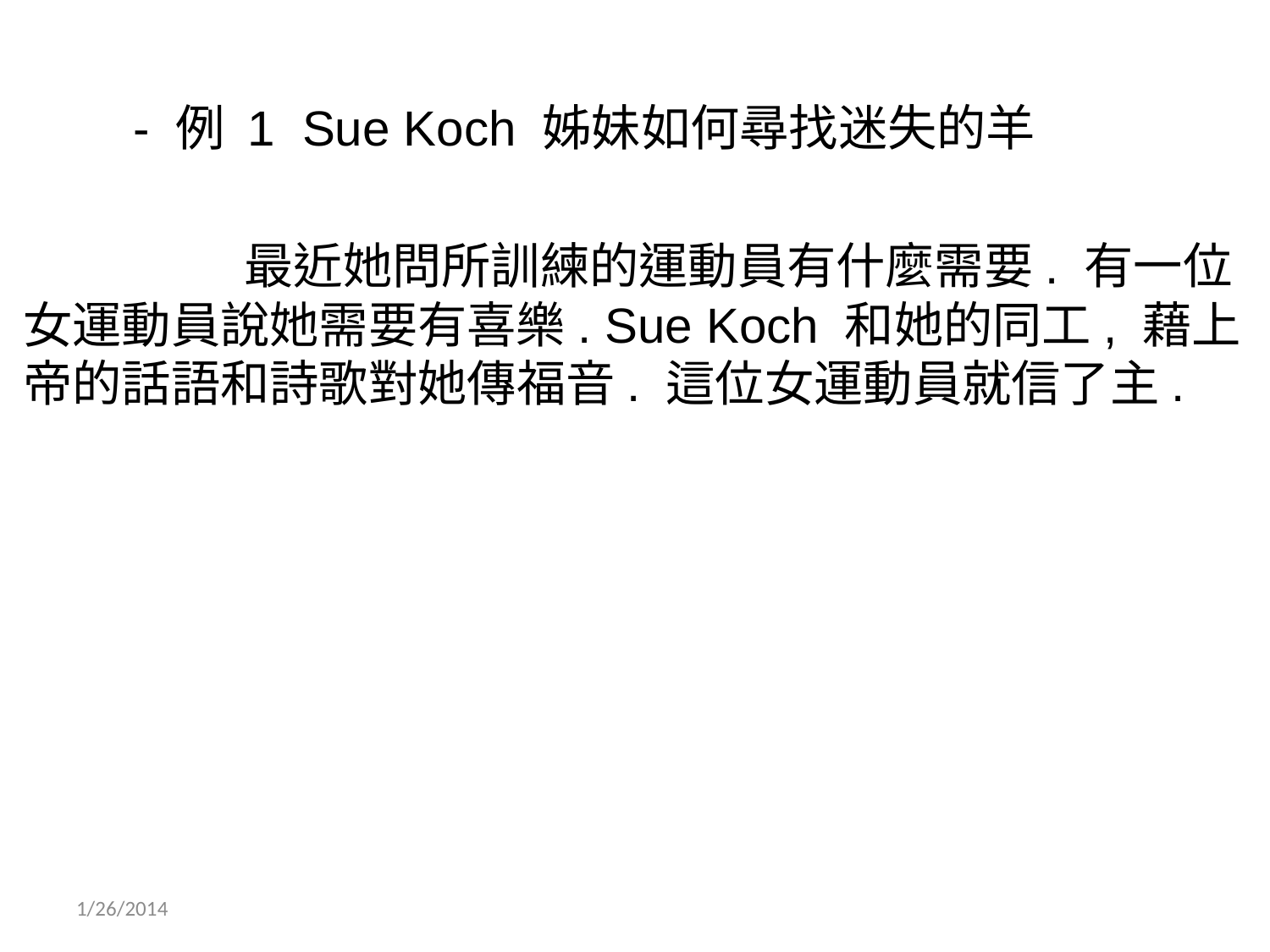

- 例 1  Sue Koch 姊妹如何尋找迷失的羊

                   最近她問所訓練的運動員有什麼需要. 有一位女運動員說她需要有喜樂. Sue Koch 和她的同工, 藉上帝的話語和詩歌對她傳福音. 這位女運動員就信了主.

1/26/2014